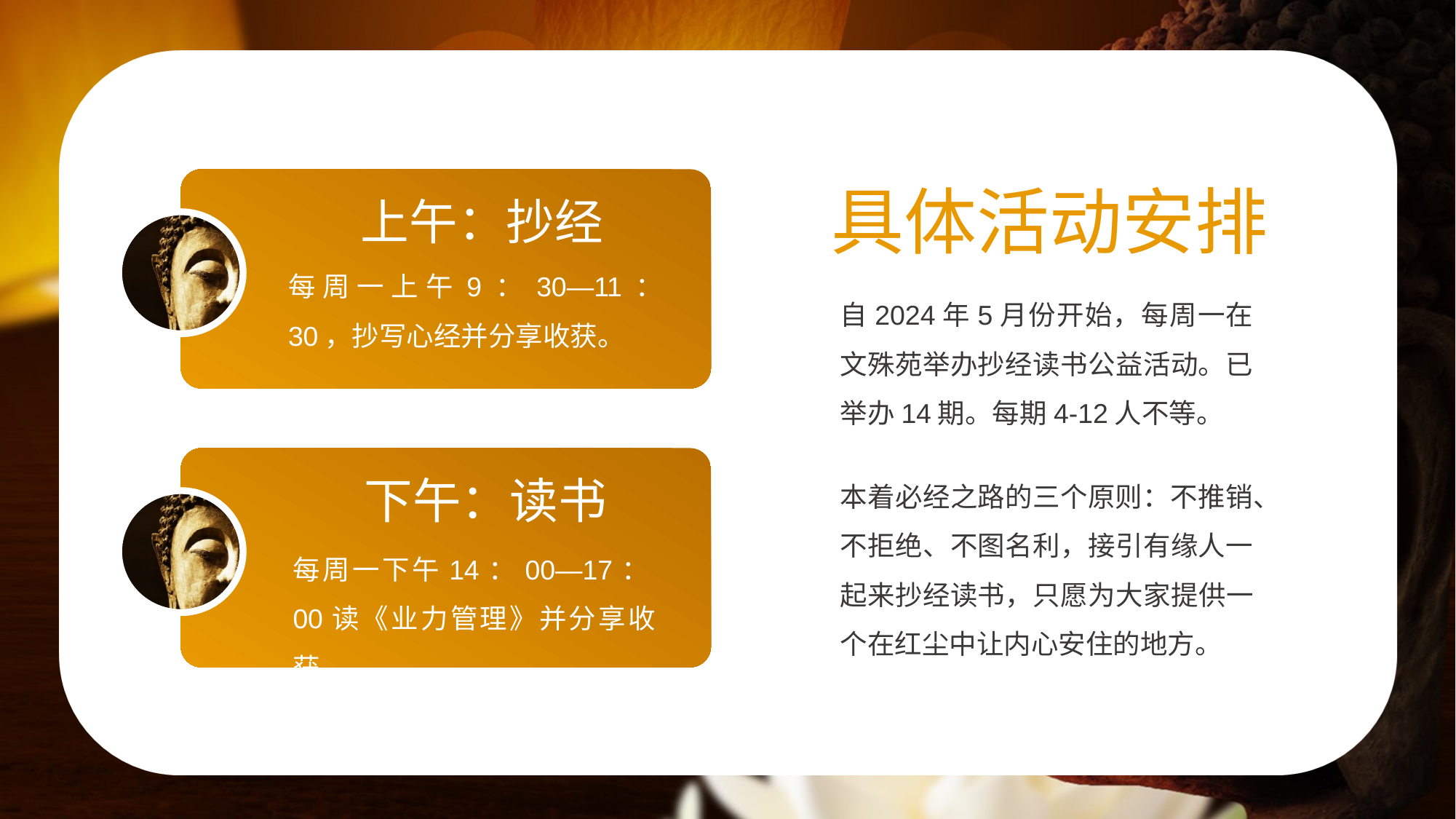

上午：抄经

具体活动安排

每周一上午9：30—11：30，抄写心经并分享收获。
自2024年5月份开始，每周一在文殊苑举办抄经读书公益活动。已举办14期。每期4-12人不等。
下午：读书

本着必经之路的三个原则：不推销、不拒绝、不图名利，接引有缘人一起来抄经读书，只愿为大家提供一个在红尘中让内心安住的地方。

每周一下午14：00—17：00读《业力管理》并分享收获